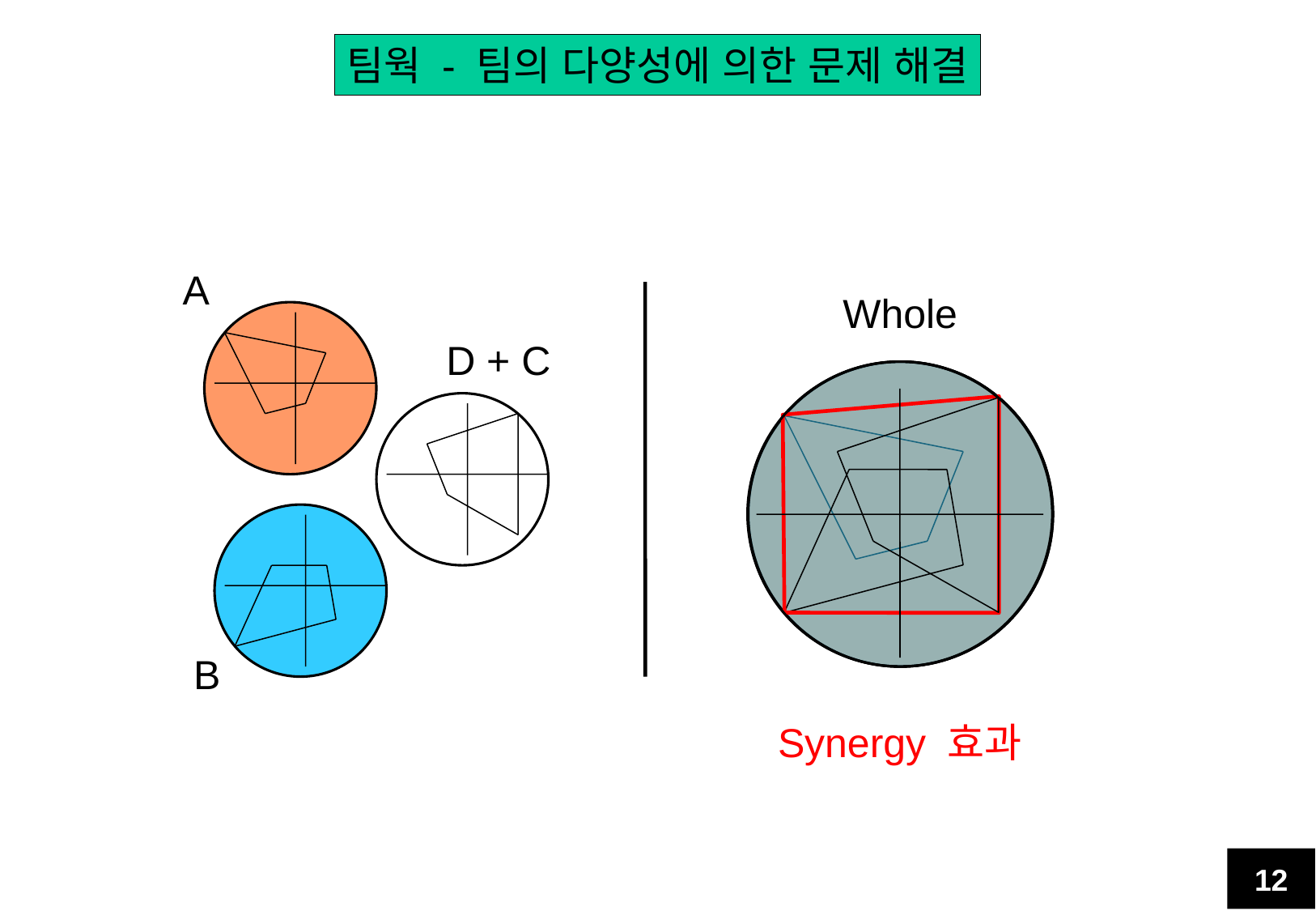

팀웍 - 팀의 다양성에 의한 문제 해결
A
Whole

D + C

B
Synergy 효과
12